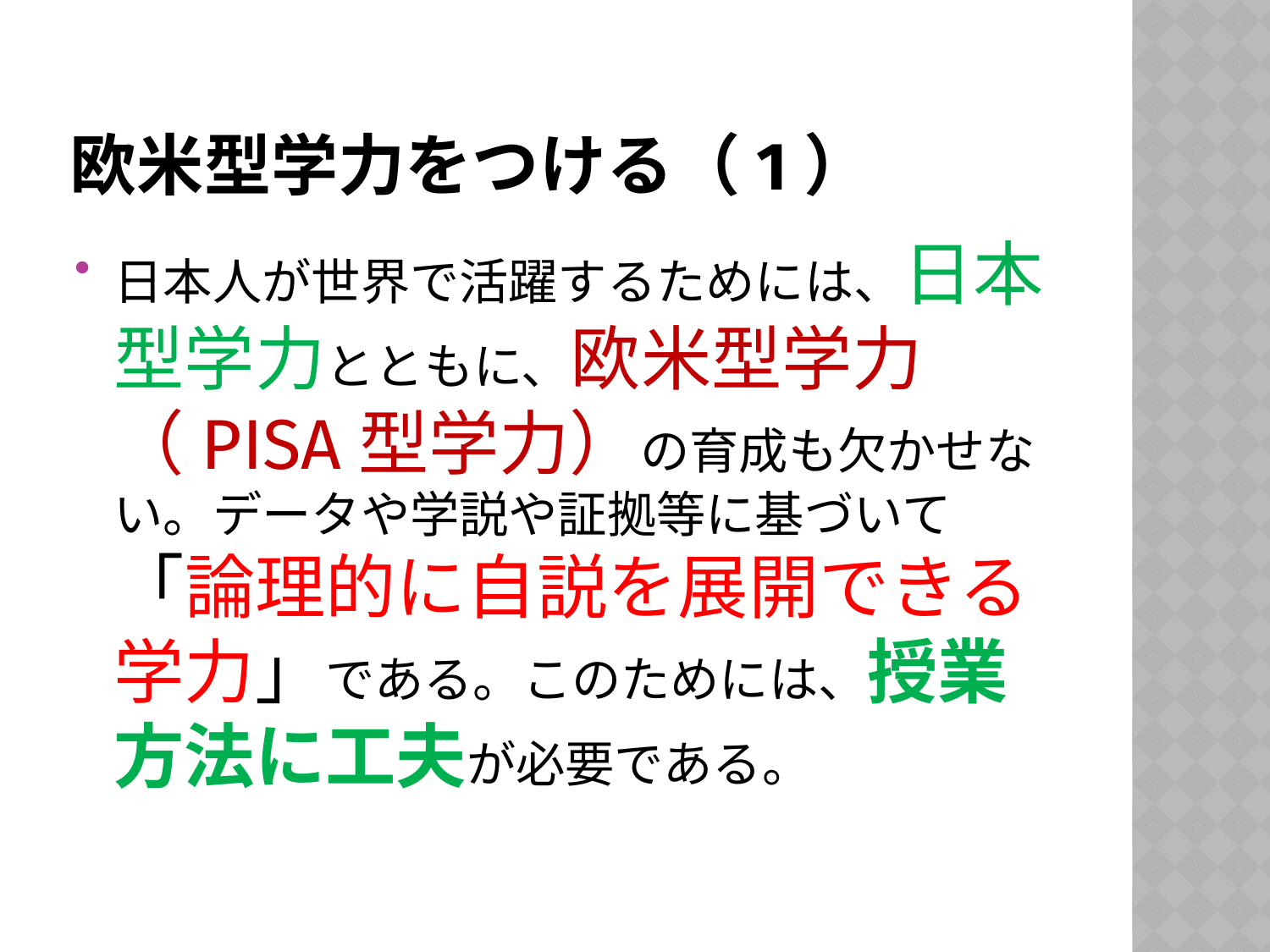

# 欧米型学力をつける（1）
日本人が世界で活躍するためには、日本型学力とともに、欧米型学力（PISA型学力）の育成も欠かせない。データや学説や証拠等に基づいて「論理的に自説を展開できる学力」である。このためには、授業方法に工夫が必要である。